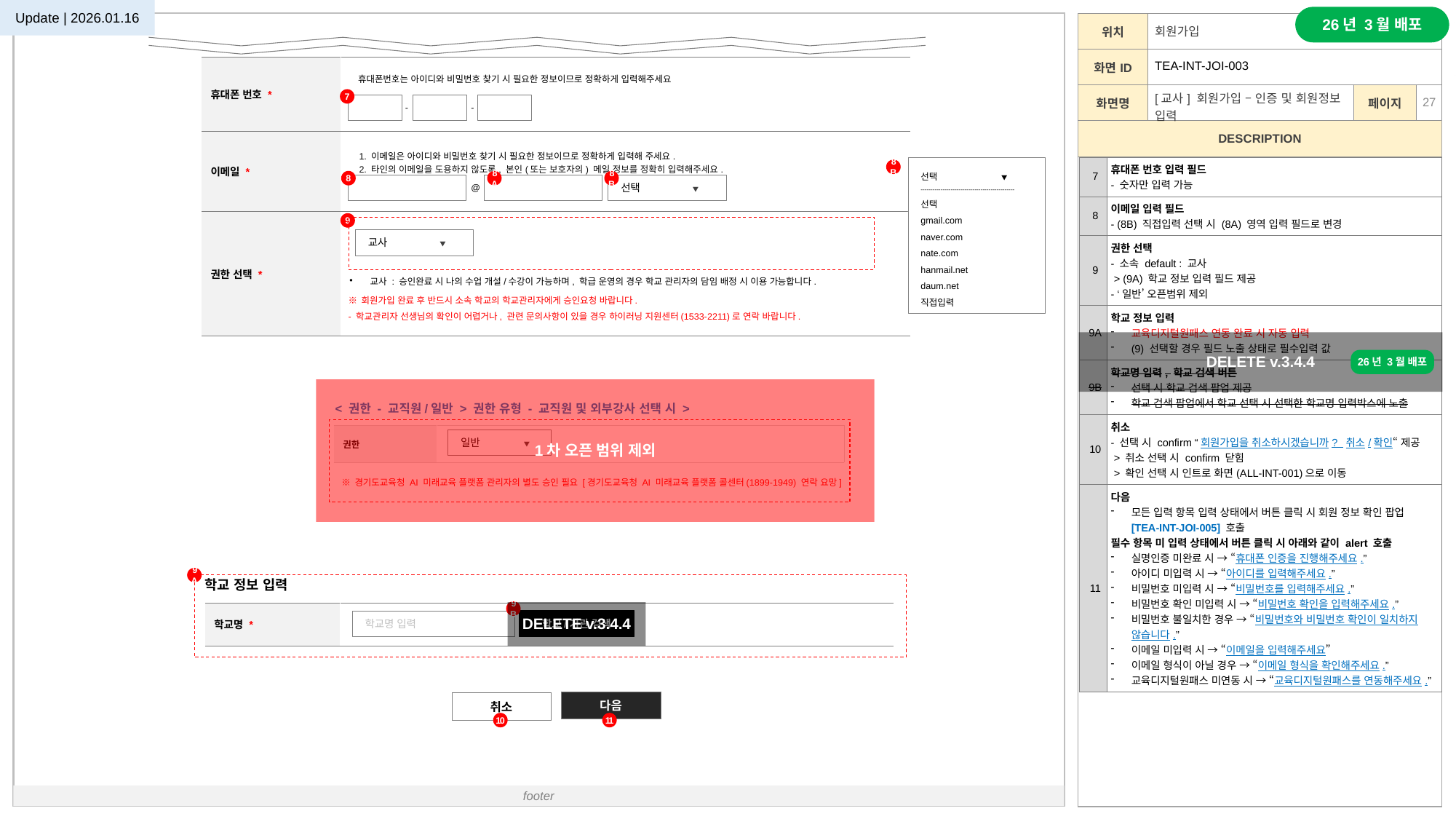

| Ver | Description |
| --- | --- |
| 3.4.4 | <9A> 내용 정의 수정 (자동 입력) <9B> 학교 검색 버튼 삭제 <11> 내용 정의 수정 (케이스별 얼럿 정의 추가) |

Update | 2026.01.16
26년 3월 배포
|  | 회원가입 |  |  |
| --- | --- | --- | --- |
|  | TEA-INT-JOI-003 |  |  |
|  | [교사] 회원가입 – 인증 및 회원정보 입력 |  |  |
| 휴대폰 번호 \* | 휴대폰번호는 아이디와 비밀번호 찾기 시 필요한 정보이므로 정확하게 입력해주세요 |
| --- | --- |
| 이메일 \* | 1. 이메일은 아이디와 비밀번호 찾기 시 필요한 정보이므로 정확하게 입력해 주세요. 2. 타인의 이메일을 도용하지 않도록, 본인(또는 보호자의) 메일 정보를 정확히 입력해주세요. |
| 권한 선택 \* | 교사 : 승인완료 시 나의 수업 개설/수강이 가능하며, 학급 운영의 경우 학교 관리자의 담임 배정 시 이용 가능합니다. |
7

-
-
선택                         ▼
-----------------------------------------------
선택
gmail.com
naver.com
nate.com
hanmail.net
daum.net
직접입력
| 7 | 휴대폰 번호 입력 필드 - 숫자만 입력 가능 |
| --- | --- |
| 8 | 이메일 입력 필드 - (8B) 직접입력 선택 시 (8A) 영역 입력 필드로 변경 |
| 9 | 권한 선택 - 소속 default : 교사 > (9A) 학교 정보 입력 필드 제공 - ‘일반’ 오픈범위 제외 |
| 9A | 학교 정보 입력 교육디지털원패스 연동 완료 시 자동 입력 (9) 선택할 경우 필드 노출 상태로 필수입력 값 |
| 9B | 학교명 입력, 학교 검색 버튼 선택 시 학교 검색 팝업 제공 학교 검색 팝업에서 학교 선택 시 선택한 학교명 입력박스에 노출 |
| 10 | 취소 - 선택 시 confirm “회원가입을 취소하시겠습니까? 취소/확인“ 제공 > 취소 선택 시 confirm 닫힘 > 확인 선택 시 인트로 화면(ALL-INT-001)으로 이동 |
| 11 | 다음 모든 입력 항목 입력 상태에서 버튼 클릭 시 회원 정보 확인 팝업 [TEA-INT-JOI-005] 호출 필수 항목 미 입력 상태에서 버튼 클릭 시 아래와 같이 alert 호출 실명인증 미완료 시 → “휴대폰 인증을 진행해주세요.” 아이디 미입력 시 → “아이디를 입력해주세요.” 비밀번호 미입력 시 → “비밀번호를 입력해주세요.” 비밀번호 확인 미입력 시 → “비밀번호 확인을 입력해주세요.” 비밀번호 불일치한 경우 → “비밀번호와 비밀번호 확인이 일치하지 않습니다.” 이메일 미입력 시 → “이메일을 입력해주세요” 이메일 형식이 아닐 경우 → “이메일 형식을 확인해주세요.” 교육디지털원패스 미연동 시 → “교육디지털원패스를 연동해주세요.” |
8B
8
8A
8B

선택                  ▼
@
9

교사                  ▼
※ 회원가입 완료 후 반드시 소속 학교의 학교관리자에게 승인요청 바랍니다.
- 학교관리자 선생님의 확인이 어렵거나, 관련 문의사항이 있을 경우 하이러닝 지원센터(1533-2211)로 연락 바랍니다.
DELETE v.3.4.4
26년 3월 배포
1차 오픈 범위 제외
< 권한 - 교직원/일반 > 권한 유형 - 교직원 및 외부강사 선택 시 >

| 권한 |  |
| --- | --- |
일반               ▼
※ 경기도교육청 AI 미래교육 플랫폼 관리자의 별도 승인 필요 [경기도교육청 AI 미래교육 플랫폼 콜센터(1899-1949) 연락 요망]
9A
학교 정보 입력

9B
DELETE v.3.4.4
| 학교명 \* |  |
| --- | --- |
학교/기관 검색
학교명 입력
다음
취소
10
11
footer